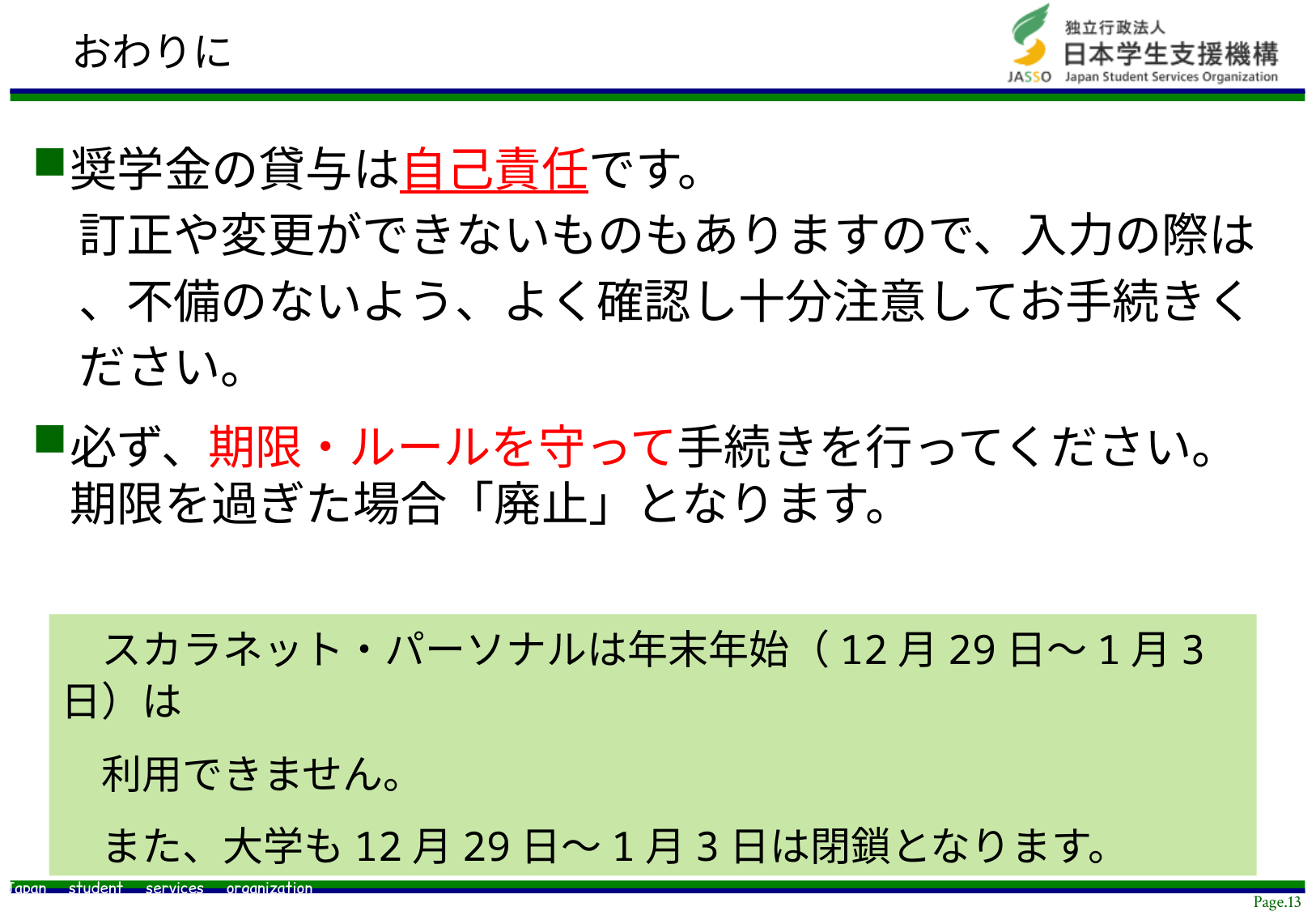

# おわりに
奨学金の貸与は自己責任です。
　訂正や変更ができないものもありますので、入力の際は
　、不備のないよう、よく確認し十分注意してお手続きく
　ださい。
必ず、期限・ルールを守って手続きを行ってください。期限を過ぎた場合「廃止」となります。

　スカラネット・パーソナルは年末年始（12月29日～1月3日）は
　利用できません。
　また、大学も12月29日～1月3日は閉鎖となります。